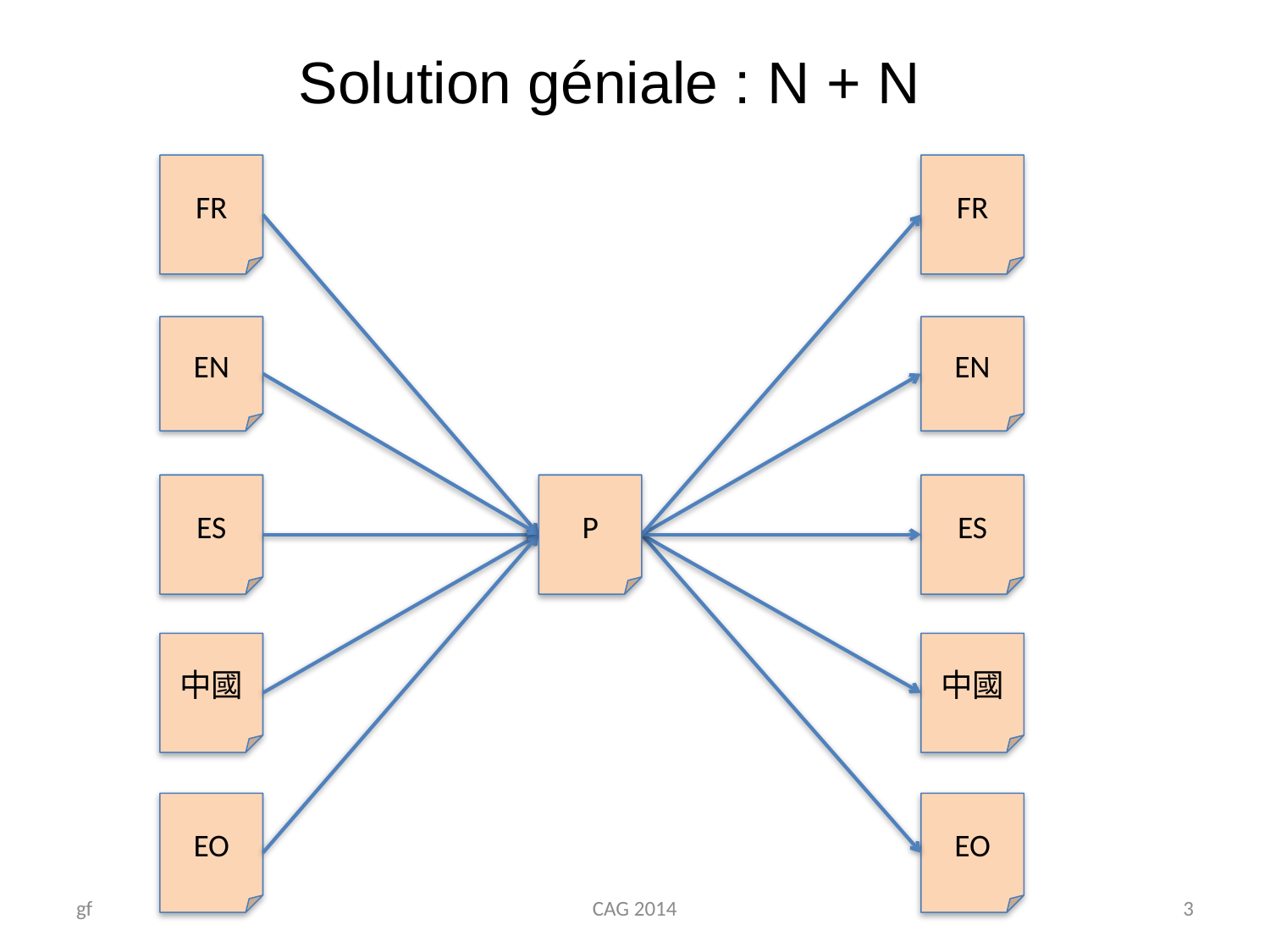

# Solution géniale : N + N
FR
FR
EN
EN
ES
P
ES
中國
中國
EO
EO
gf
CAG 2014
3